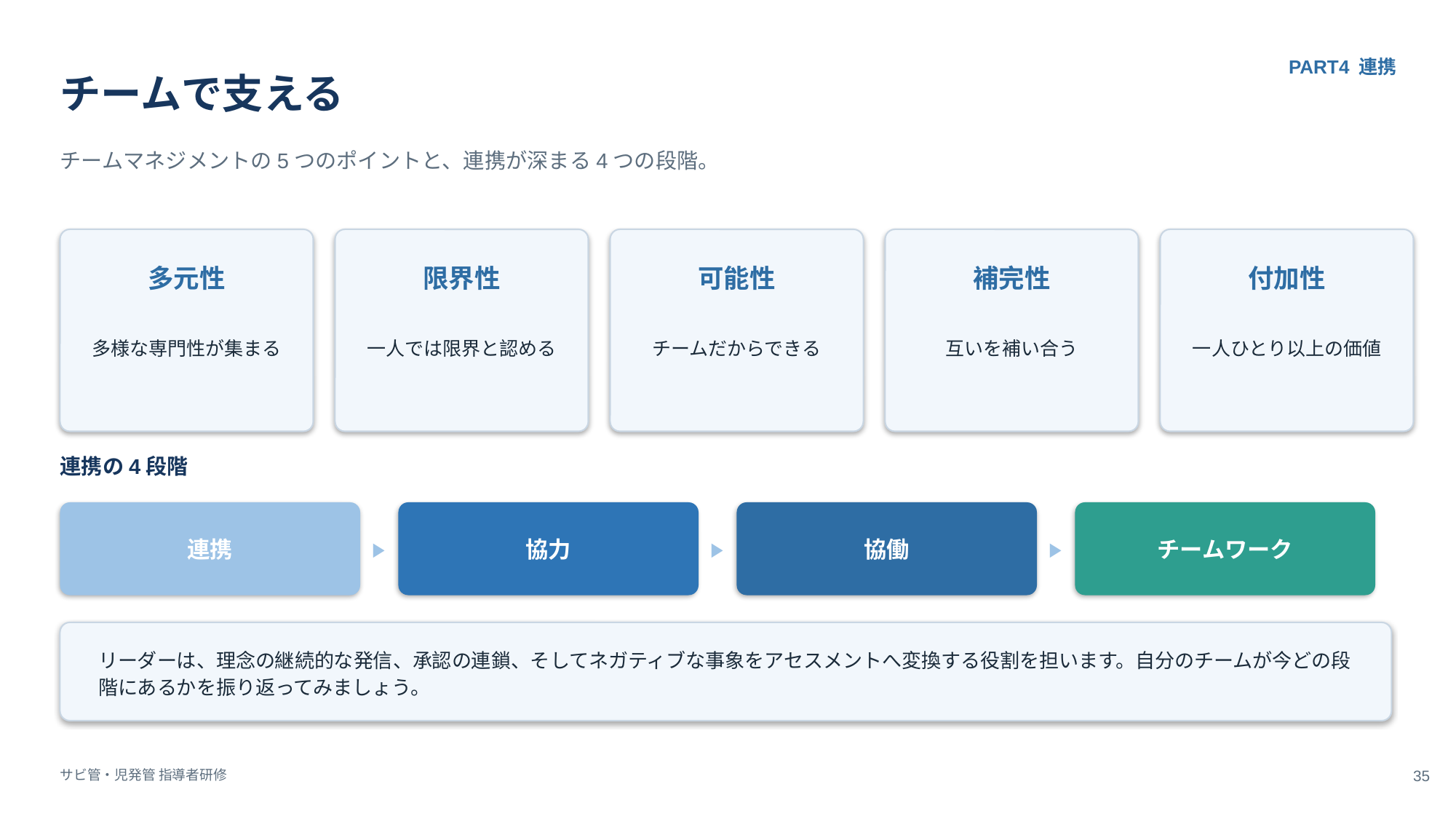

チームで支える
PART4 連携
チームマネジメントの5つのポイントと、連携が深まる4つの段階。

多元性
限界性
可能性
補完性
付加性
多様な専門性が集まる
一人では限界と認める
チームだからできる
互いを補い合う
一人ひとり以上の価値
連携の4段階

連携
▶

協力
▶

協働
▶

チームワーク

リーダーは、理念の継続的な発信、承認の連鎖、そしてネガティブな事象をアセスメントへ変換する役割を担います。自分のチームが今どの段階にあるかを振り返ってみましょう。
サビ管・児発管 指導者研修
35